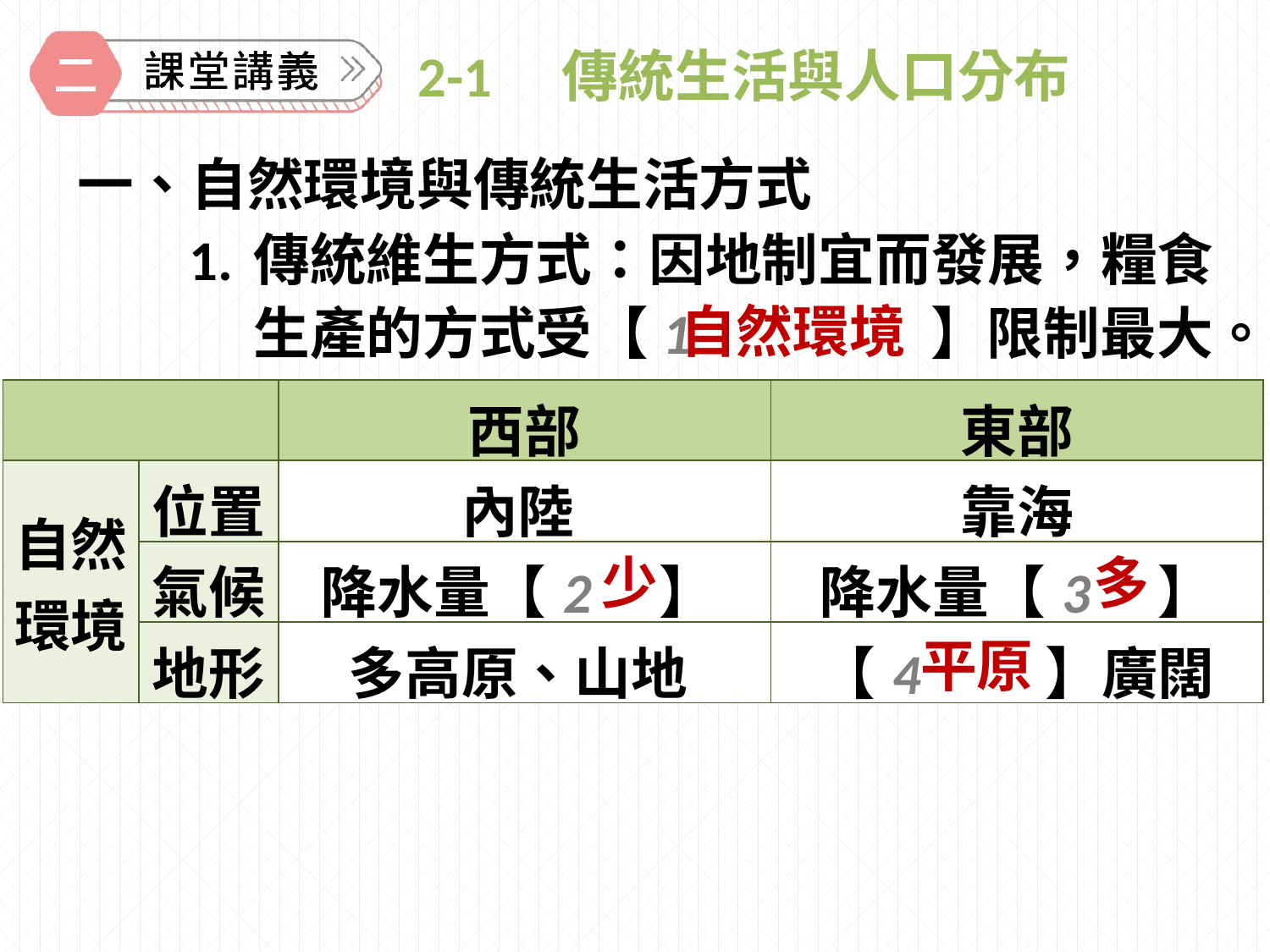

# 2-1　傳統生活與人口分布
一、自然環境與傳統生活方式
1.	傳統維生方式：因地制宜而發展，糧食生產的方式受【1　　　　】限制最大。
自然環境
|  |  | 西部 | 東部 |
| --- | --- | --- | --- |
| 自然環境 | 位置 | 內陸 | 靠海 |
|  | 氣候 | 降水量【2　】 | 降水量【3　】 |
|  | 地形 | 多高原、山地 | 【4　　】廣闊 |
少
多
平原